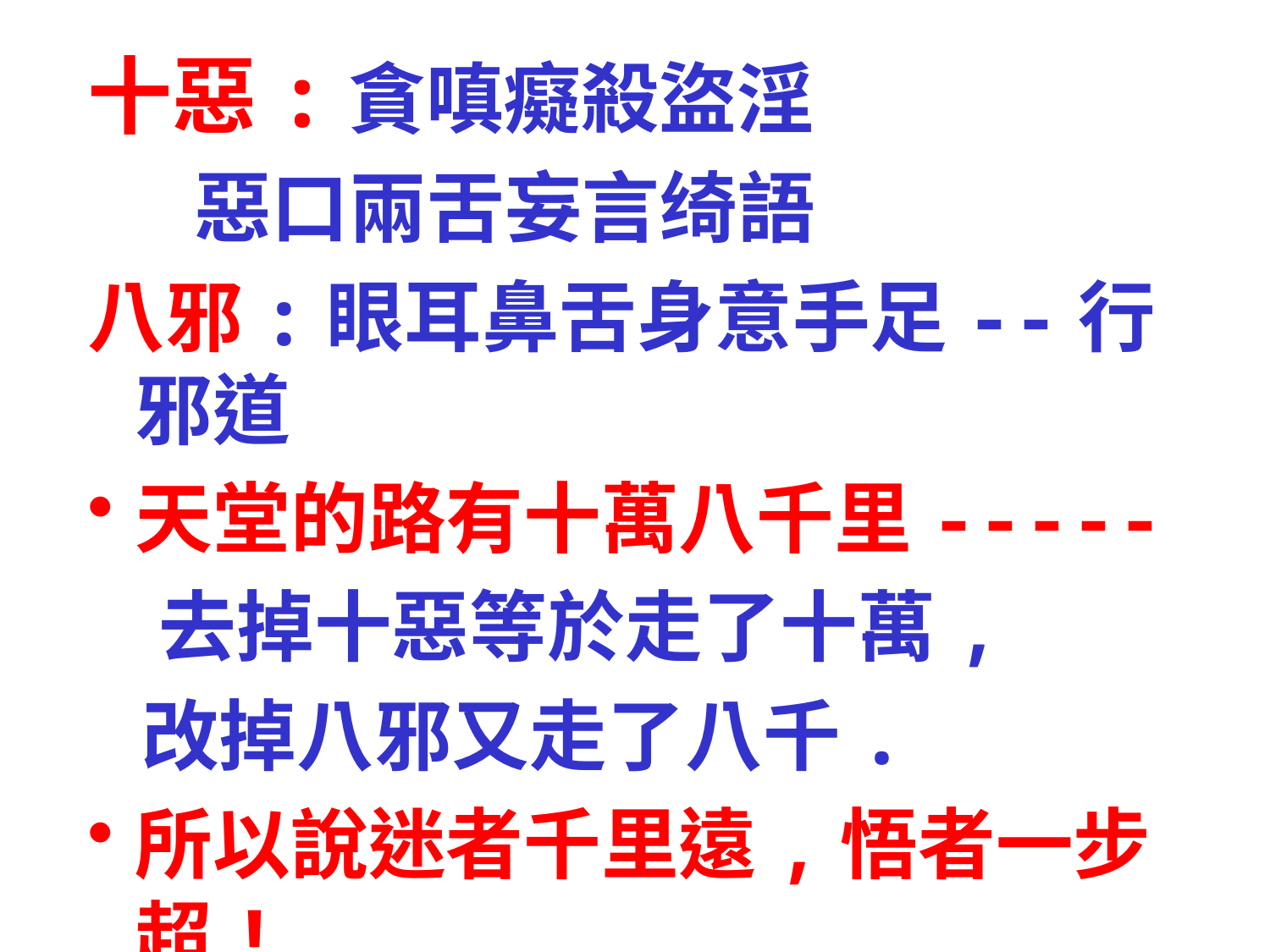

十惡:貪嗔癡殺盜淫
     惡口兩舌妄言绮語
八邪:眼耳鼻舌身意手足--行邪道
天堂的路有十萬八千里-----
   去掉十惡等於走了十萬,
  改掉八邪又走了八千.
所以說迷者千里遠,悟者一步超!